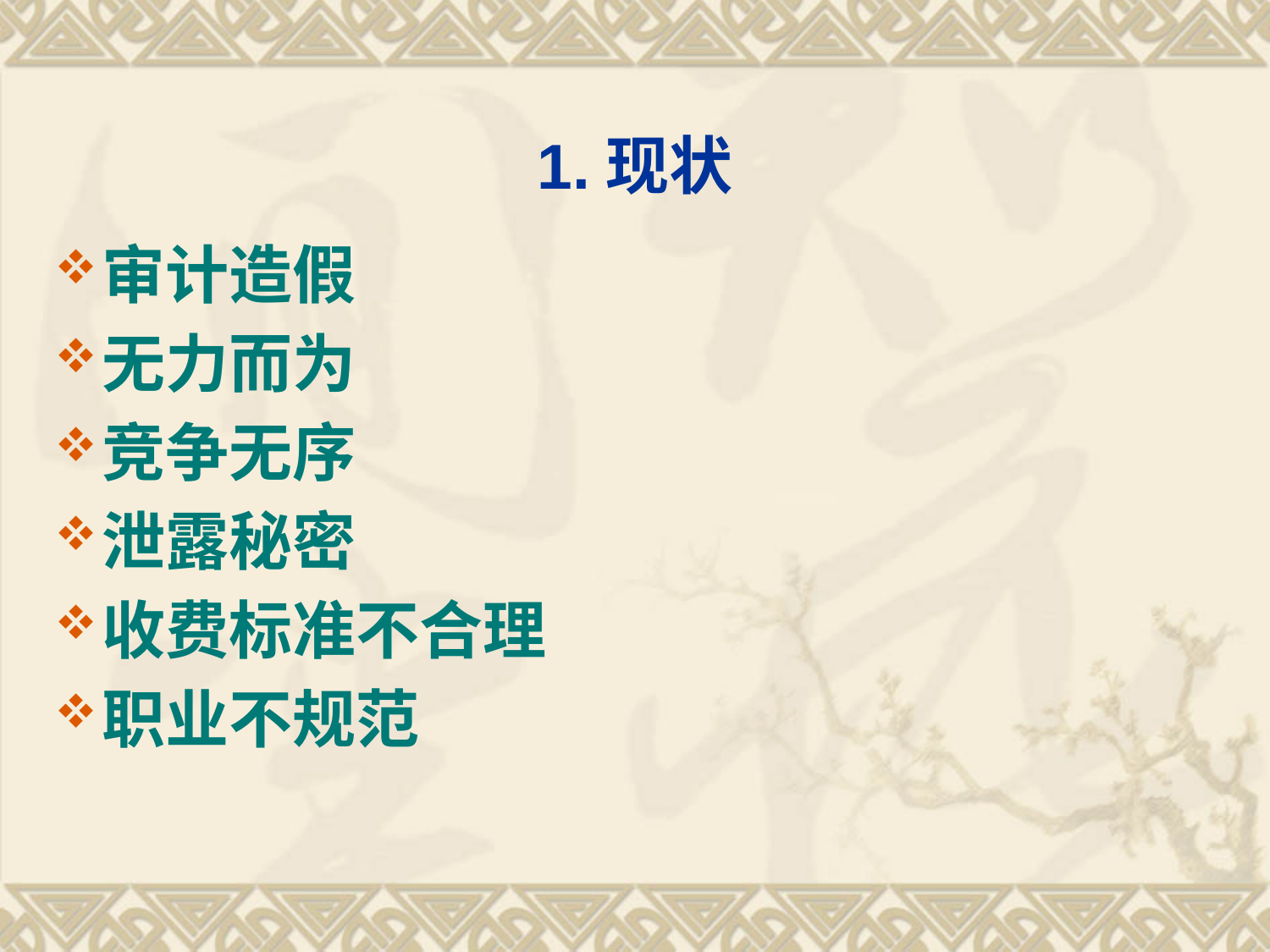

# 1.现状
审计造假
无力而为
竞争无序
泄露秘密
收费标准不合理
职业不规范